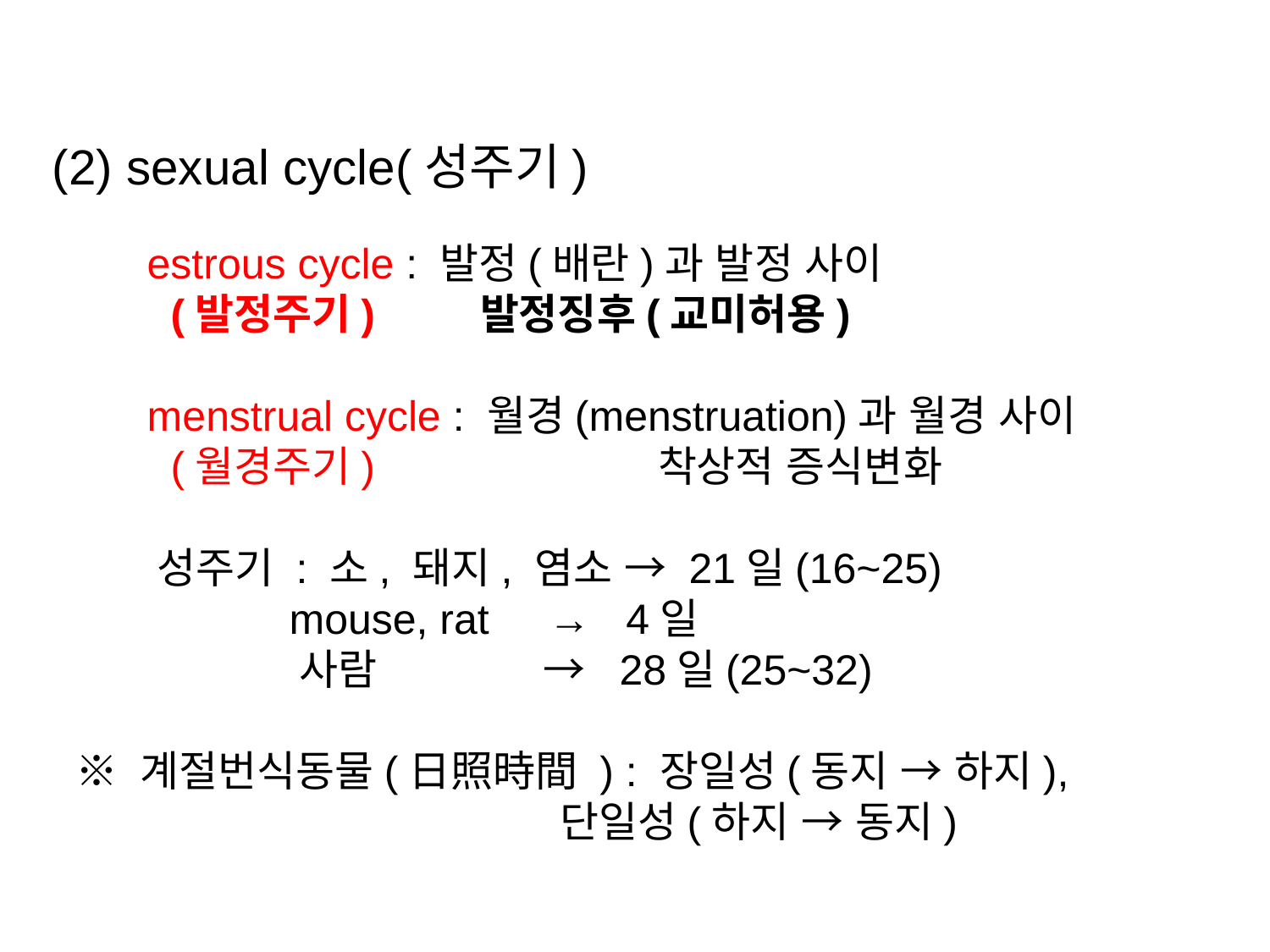

(2) sexual cycle(성주기)

        estrous cycle : 발정(배란)과 발정 사이
          (발정주기)        발정징후(교미허용)

        menstrual cycle : 월경(menstruation)과 월경 사이
          (월경주기)                       착상적 증식변화

        성주기 : 소, 돼지, 염소 → 21일(16~25)
                    mouse, rat     →   4일
                    사람              →  28일(25~32)

  ※ 계절번식동물(日照時間 ) : 장일성(동지 → 하지),
                                          단일성(하지 → 동지)